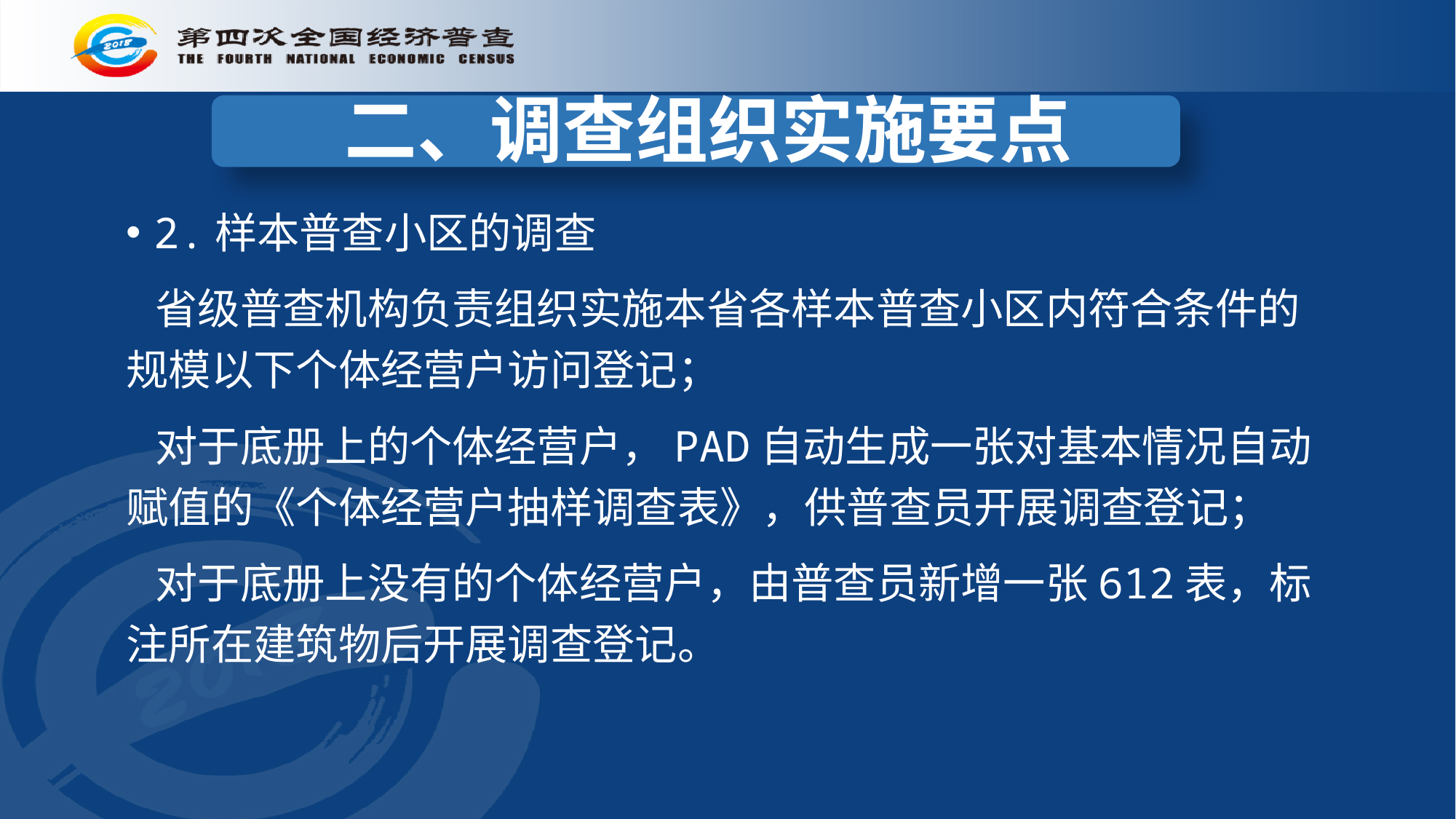

二、调查组织实施要点
2.样本普查小区的调查
  省级普查机构负责组织实施本省各样本普查小区内符合条件的规模以下个体经营户访问登记；
  对于底册上的个体经营户，PAD自动生成一张对基本情况自动赋值的《个体经营户抽样调查表》，供普查员开展调查登记；
  对于底册上没有的个体经营户，由普查员新增一张612表，标注所在建筑物后开展调查登记。